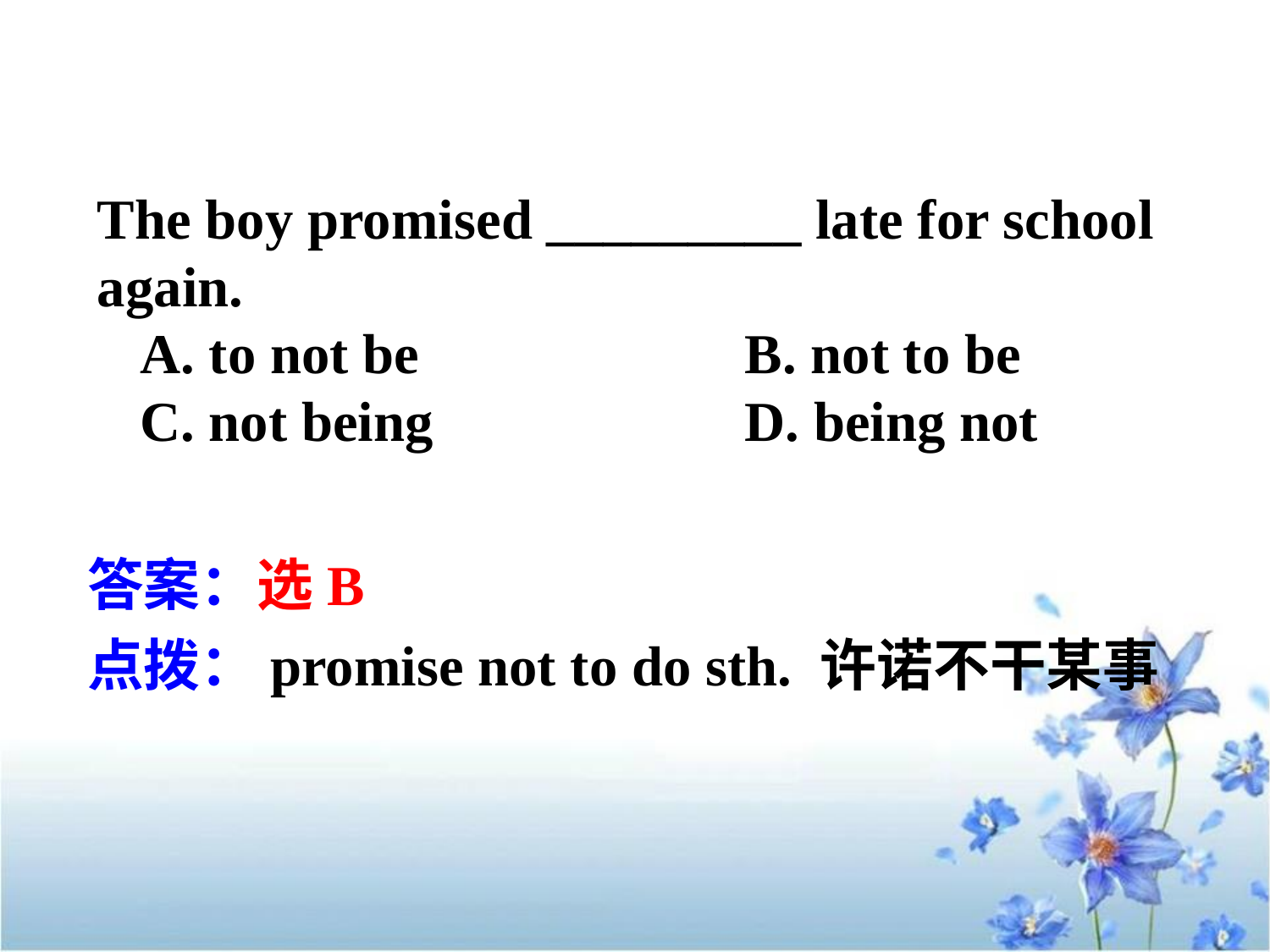

The boy promised _________ late for school again.
   A. to not be                       B. not to be
   C. not being                      D. being not
答案：选B
点拨：promise not to do sth. 许诺不干某事